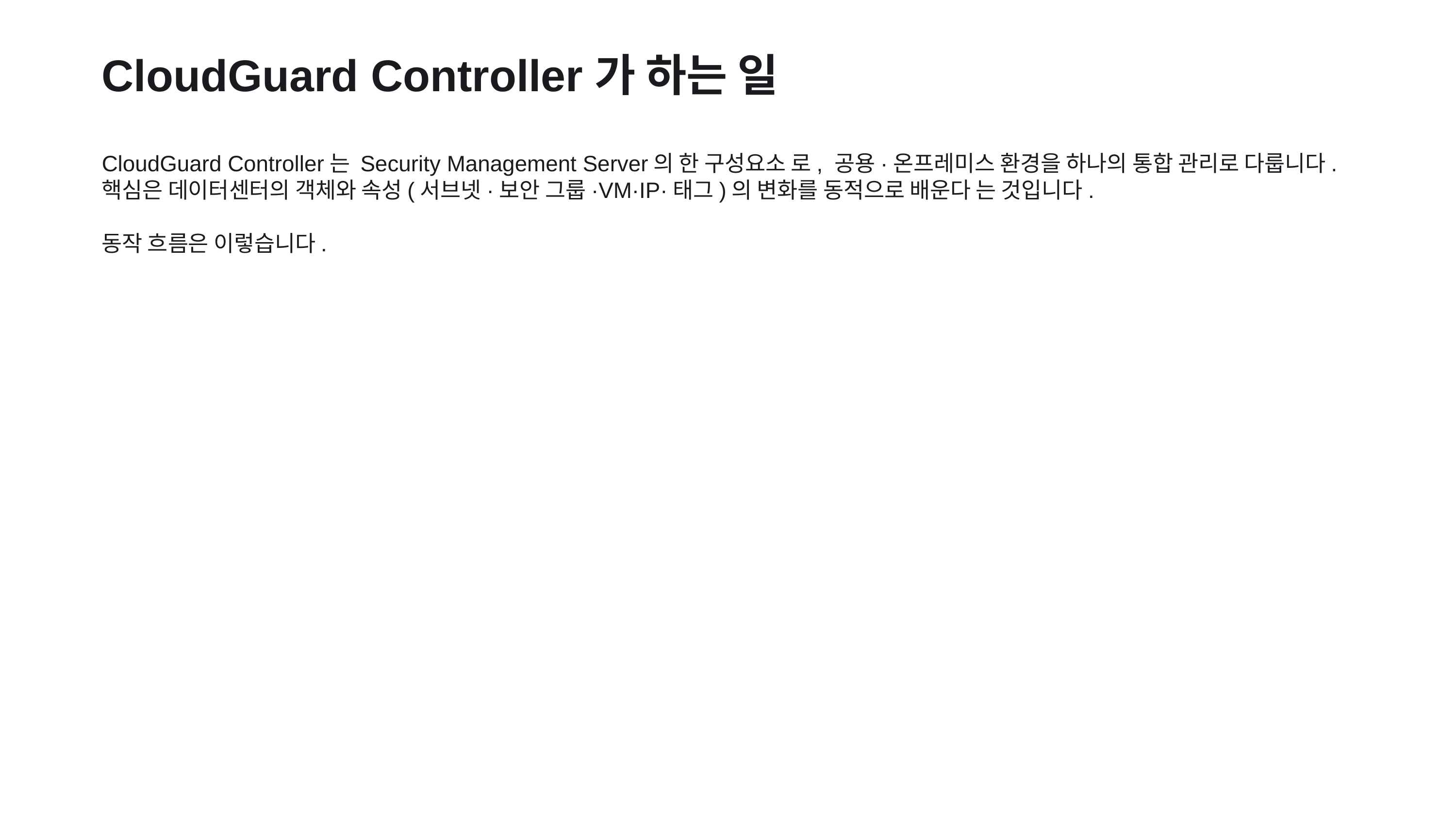

CloudGuard Controller가 하는 일
CloudGuard Controller는 Security Management Server의 한 구성요소 로, 공용·온프레미스 환경을 하나의 통합 관리로 다룹니다. 핵심은 데이터센터의 객체와 속성(서브넷·보안 그룹·VM·IP·태그)의 변화를 동적으로 배운다 는 것입니다.

동작 흐름은 이렇습니다.